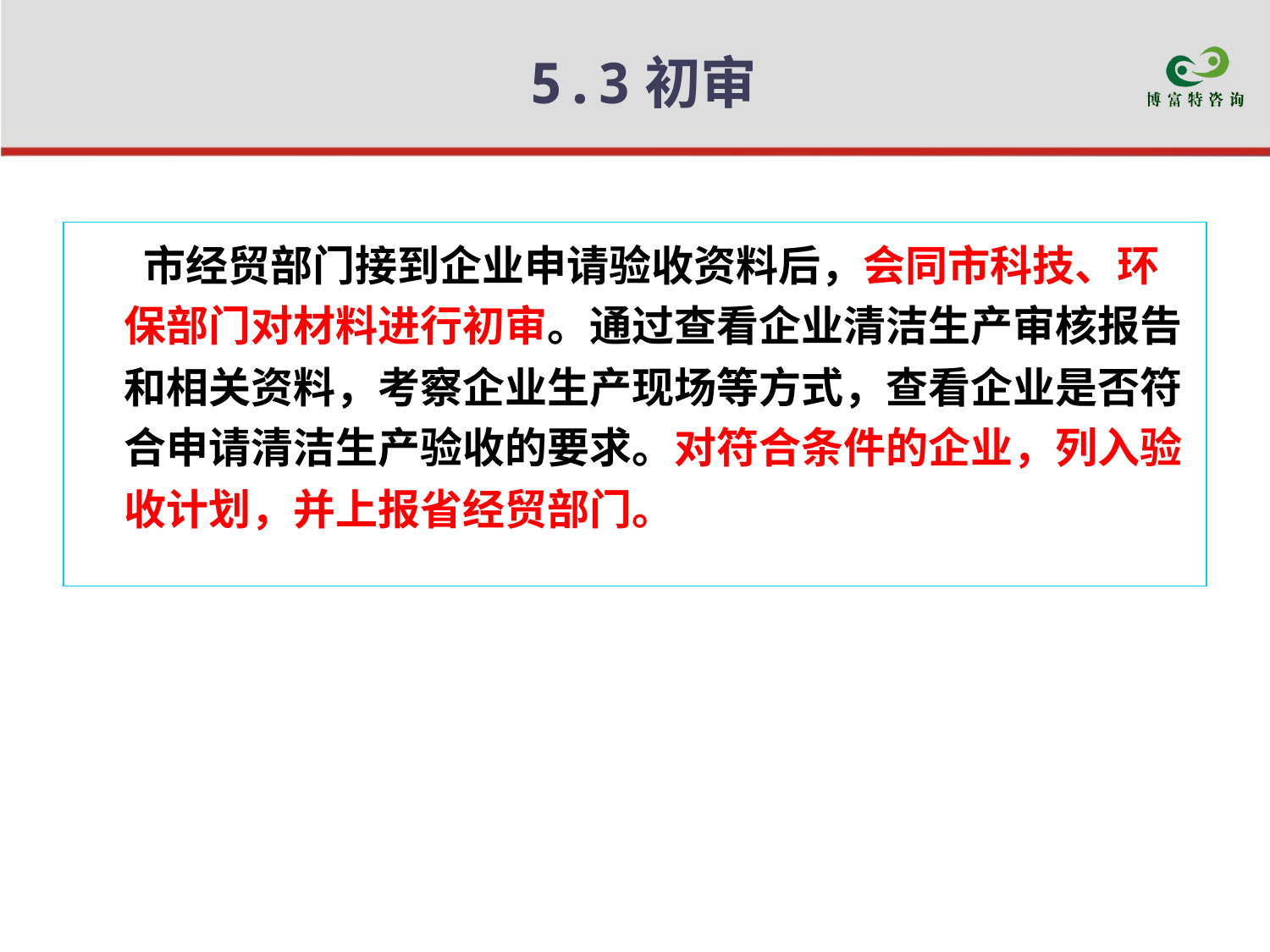

# 5.3初审
      市经贸部门接到企业申请验收资料后，会同市科技、环保部门对材料进行初审。通过查看企业清洁生产审核报告和相关资料，考察企业生产现场等方式，查看企业是否符合申请清洁生产验收的要求。对符合条件的企业，列入验收计划，并上报省经贸部门。